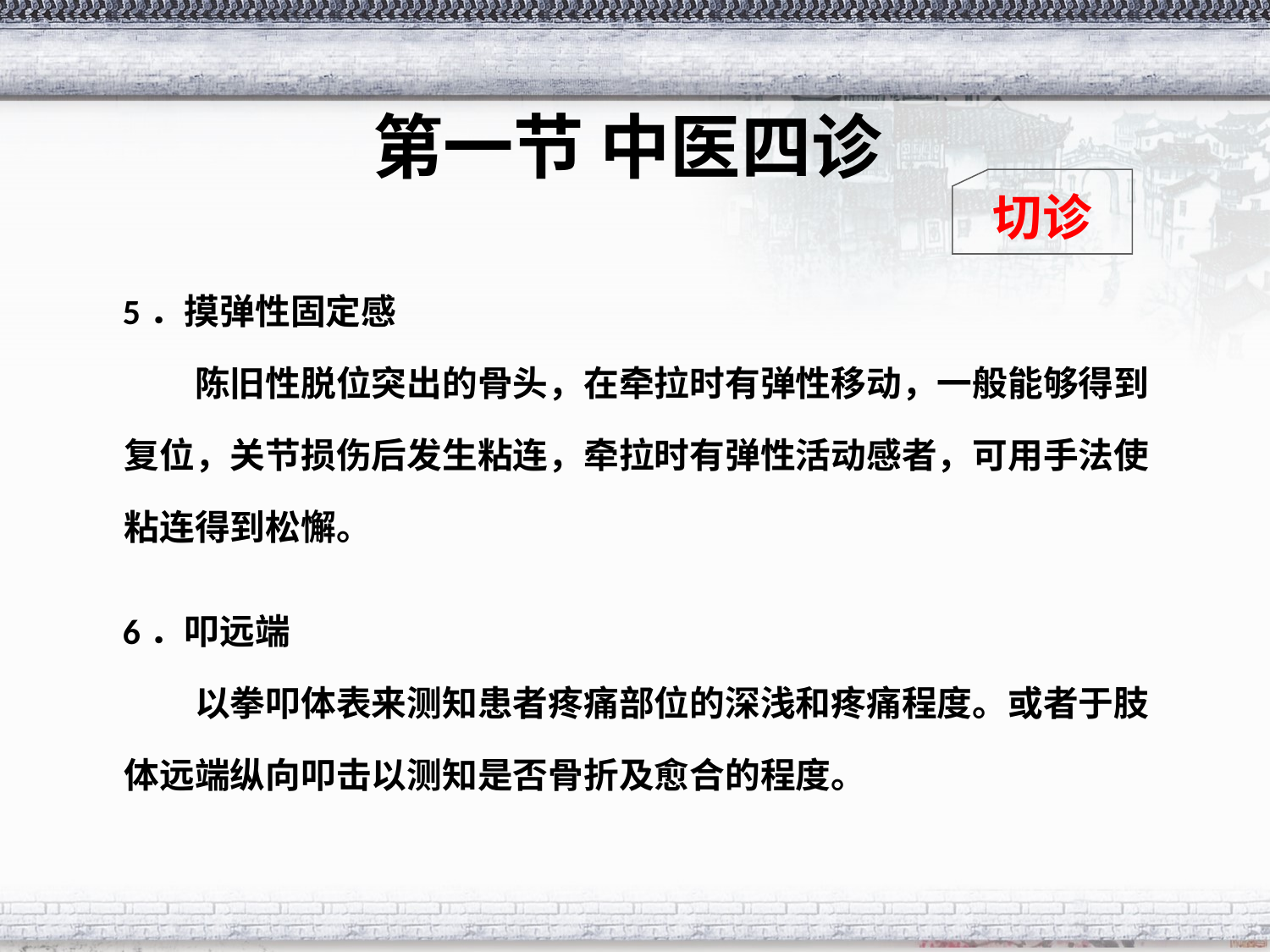

第一节 中医四诊
切诊
      5．摸弹性固定感
　　陈旧性脱位突出的骨头，在牵拉时有弹性移动，一般能够得到复位，关节损伤后发生粘连，牵拉时有弹性活动感者，可用手法使粘连得到松懈。
      6．叩远端
　　以拳叩体表来测知患者疼痛部位的深浅和疼痛程度。或者于肢体远端纵向叩击以测知是否骨折及愈合的程度。